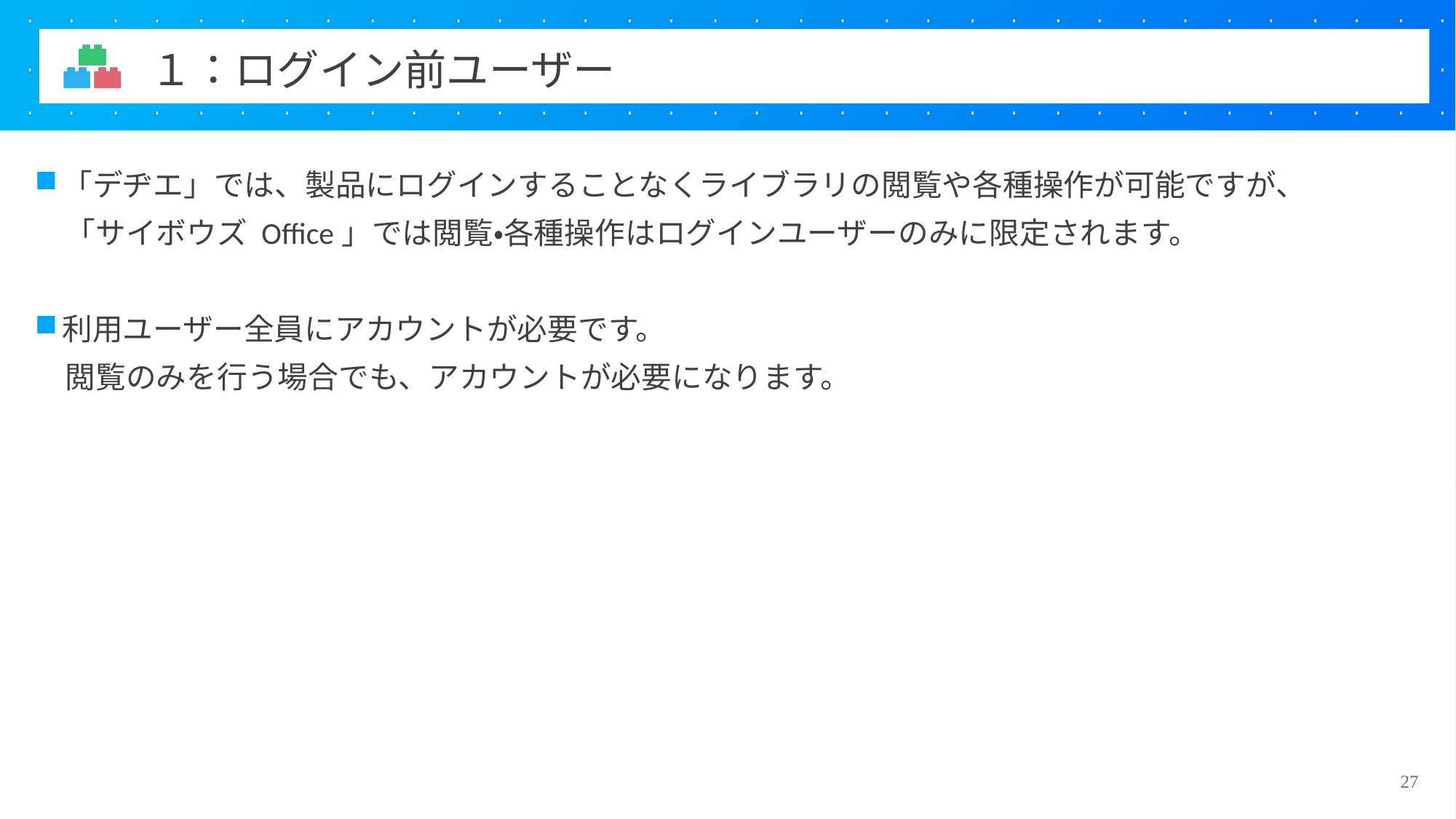

１：ログイン前ユーザー
「デヂエ」では、製品にログインすることなくライブラリの閲覧や各種操作が可能ですが、
　「サイボウズ Office」では閲覧・各種操作はログインユーザーのみに限定されます。

利用ユーザー全員にアカウントが必要です。
　閲覧のみを行う場合でも、アカウントが必要になります。
27